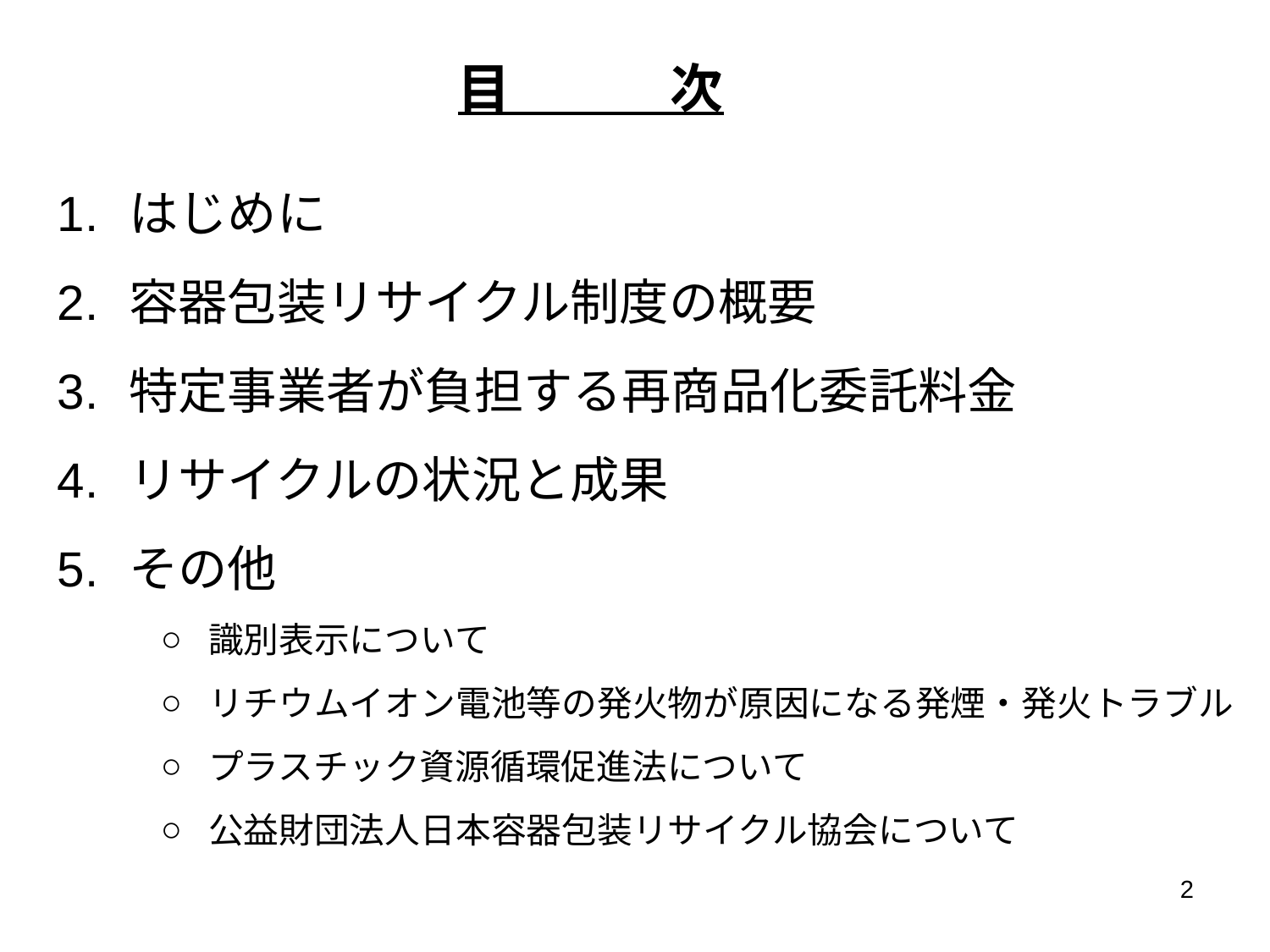

# 目　　　次
はじめに
容器包装リサイクル制度の概要
特定事業者が負担する再商品化委託料金
リサイクルの状況と成果
その他
識別表示について
リチウムイオン電池等の発火物が原因になる発煙・発火トラブル
プラスチック資源循環促進法について
公益財団法人日本容器包装リサイクル協会について
2